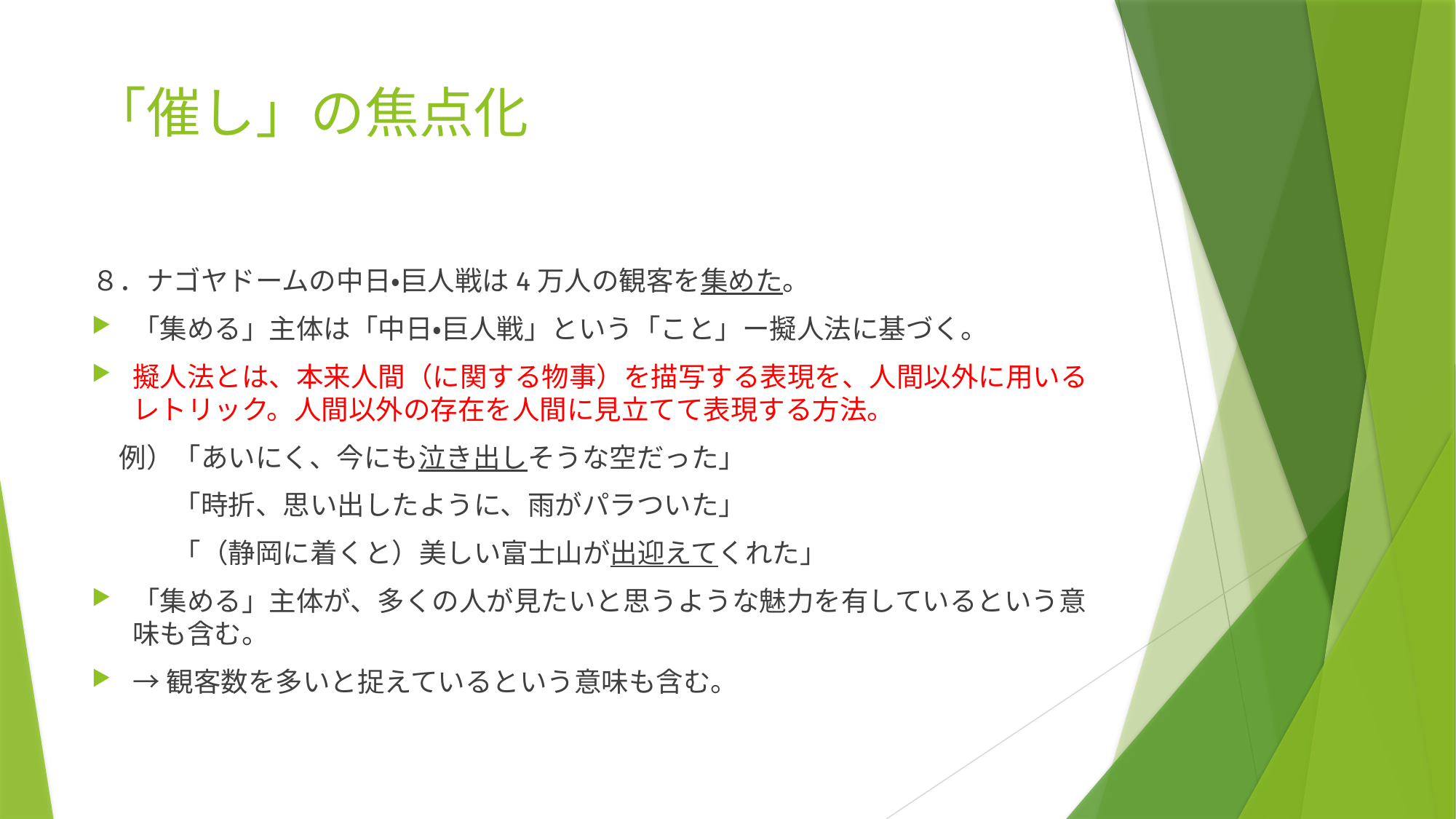

# 「催し」の焦点化
８．ナゴヤドームの中日・巨人戦は4万人の観客を集めた。
「集める」主体は「中日・巨人戦」という「こと」ー擬人法に基づく。
擬人法とは、本来人間（に関する物事）を描写する表現を、人間以外に用いるレトリック。人間以外の存在を人間に見立てて表現する方法。
　例）「あいにく、今にも泣き出しそうな空だった」
　　　「時折、思い出したように、雨がパラついた」
　　　「（静岡に着くと）美しい富士山が出迎えてくれた」
「集める」主体が、多くの人が見たいと思うような魅力を有しているという意味も含む。
→観客数を多いと捉えているという意味も含む。